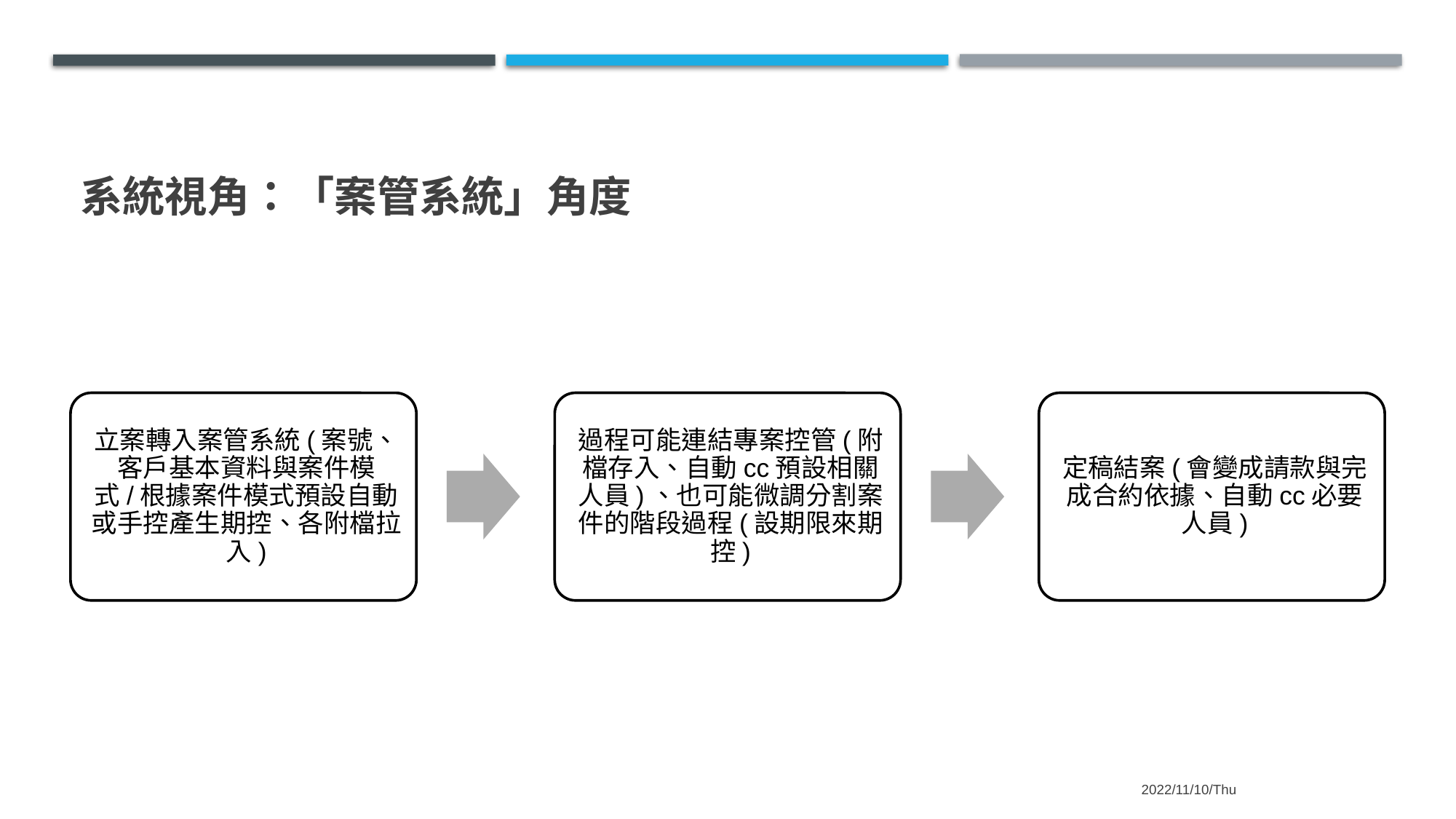

# 系統視角：「案管系統」角度
立案轉入案管系統(案號、客戶基本資料與案件模式/根據案件模式預設自動或手控產生期控、各附檔拉入)

過程可能連結專案控管(附檔存入、自動cc預設相關人員)、也可能微調分割案件的階段過程(設期限來期控)

定稿結案(會變成請款與完成合約依據、自動cc必要人員)
2022/11/10/Thu